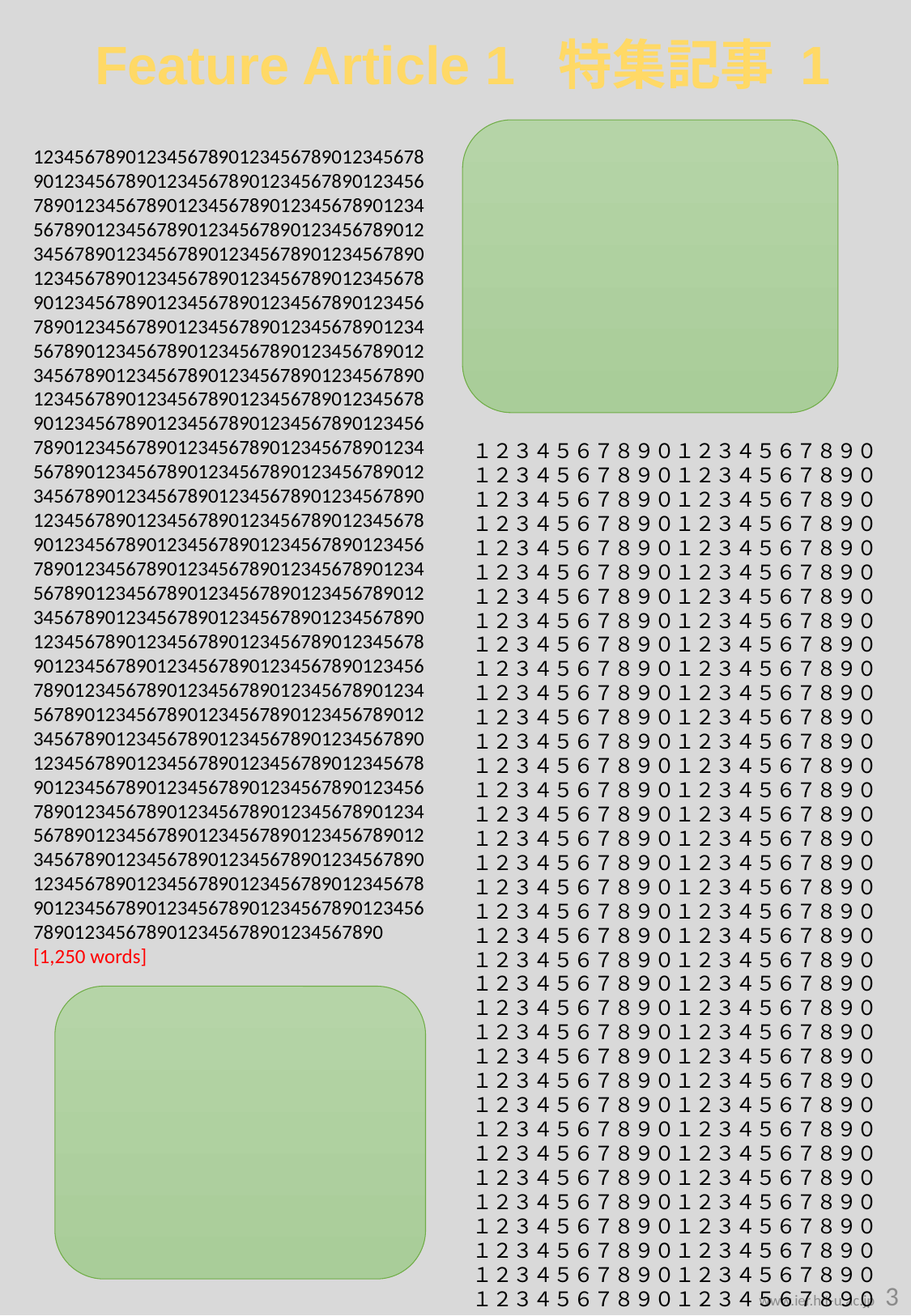

Feature Article 1  特集記事 1

12345678901234567890123456789012345678901234567890123456789012345678901234567890123456789012345678901234567890123456789012345678901234567890123456789012345678901234567890123456789012345678901234567890123456789012345678901234567890123456789012345678901234567890123456789012345678901234567890123456789012345678901234567890123456789012345678901234567890123456789012345678901234567890123456789012345678901234567890123456789012345678901234567890123456789012345678901234567890123456789012345678901234567890123456789012345678901234567890123456789012345678901234567890123456789012345678901234567890123456789012345678901234567890123456789012345678901234567890123456789012345678901234567890123456789012345678901234567890123456789012345678901234567890123456789012345678901234567890123456789012345678901234567890123456789012345678901234567890123456789012345678901234567890123456789012345678901234567890123456789012345678901234567890123456789012345678901234567890123456789012345678901234567890123456789012345678901234567890123456789012345678901234567890123456789012345678901234567890123456789012345678901234567890123456789012345678901234567890123456789012345678901234567890123456789012345678901234567890123456789012345678901234567890123456789012345678901234567890
[1,250 words]
１２３４５６７８９０１２３４５６７８９０１２３４５６７８９０１２３４５６７８９０１２３４５６７８９０１２３４５６７８９０１２３４５６７８９０１２３４５６７８９０１２３４５６７８９０１２３４５６７８９０１２３４５６７８９０１２３４５６７８９０１２３４５６７８９０１２３４５６７８９０１２３４５６７８９０１２３４５６７８９０１２３４５６７８９０１２３４５６７８９０１２３４５６７８９０１２３４５６７８９０１２３４５６７８９０１２３４５６７８９０１２３４５６７８９０１２３４５６７８９０１２３４５６７８９０１２３４５６７８９０１２３４５６７８９０１２３４５６７８９０１２３４５６７８９０１２３４５６７８９０１２３４５６７８９０１２３４５６７８９０１２３４５６７８９０１２３４５６７８９０１２３４５６７８９０１２３４５６７８９０１２３４５６７８９０１２３４５６７８９０１２３４５６７８９０１２３４５６７８９０１２３４５６７８９０１２３４５６７８９０１２３４５６７８９０１２３４５６７８９０１２３４５６７８９０１２３４５６７８９０１２３４５６７８９０１２３４５６７８９０１２３４５６７８９０１２３４５６７８９０１２３４５６７８９０１２３４５６７８９０１２３４５６７８９０１２３４５６７８９０１２３４５６７８９０１２３４５６７８９０１２３４５６７８９０１２３４５６７８９０１２３４５６７８９０１２３４５６７８９０１２３４５６７８９０１２３４５６７８９０１２３４５６７８９０１２３４５６７８９０１２３４５６７８９０１２３４５６７８９０１２３４５６７８９０１２３４５６７８９０１２３４５６７８９０１２３４５６７８９０１２３４５６７８９０１２３４５６７８９０１２３４５６７８９０１２３４５６７８９０１２３４５６７８９０１２３４５６７８９０１２３４５６７８９０１２３４５６７８９０１２３４５６７８９０１２３４５６７８９０１２３４５６７８９０１２３４５６７８９０１２３４５６７８９０１２３４５６７８９０１２３４５６７８９０１２３４５６７８９０１２３４５６７８９０１２３４５６７８９０１２３４５６７８９０１２３４５６７８９０１２３４５６７８９０１２３４５６７８９０１２３４５６７８９０１２３４５６７８９０１２３４５６７８９０１２３４５６７８９０１２３４５６７８９０１２３４５６７８９０
[980文字]

www.ier.hit-u.ac.jp   3